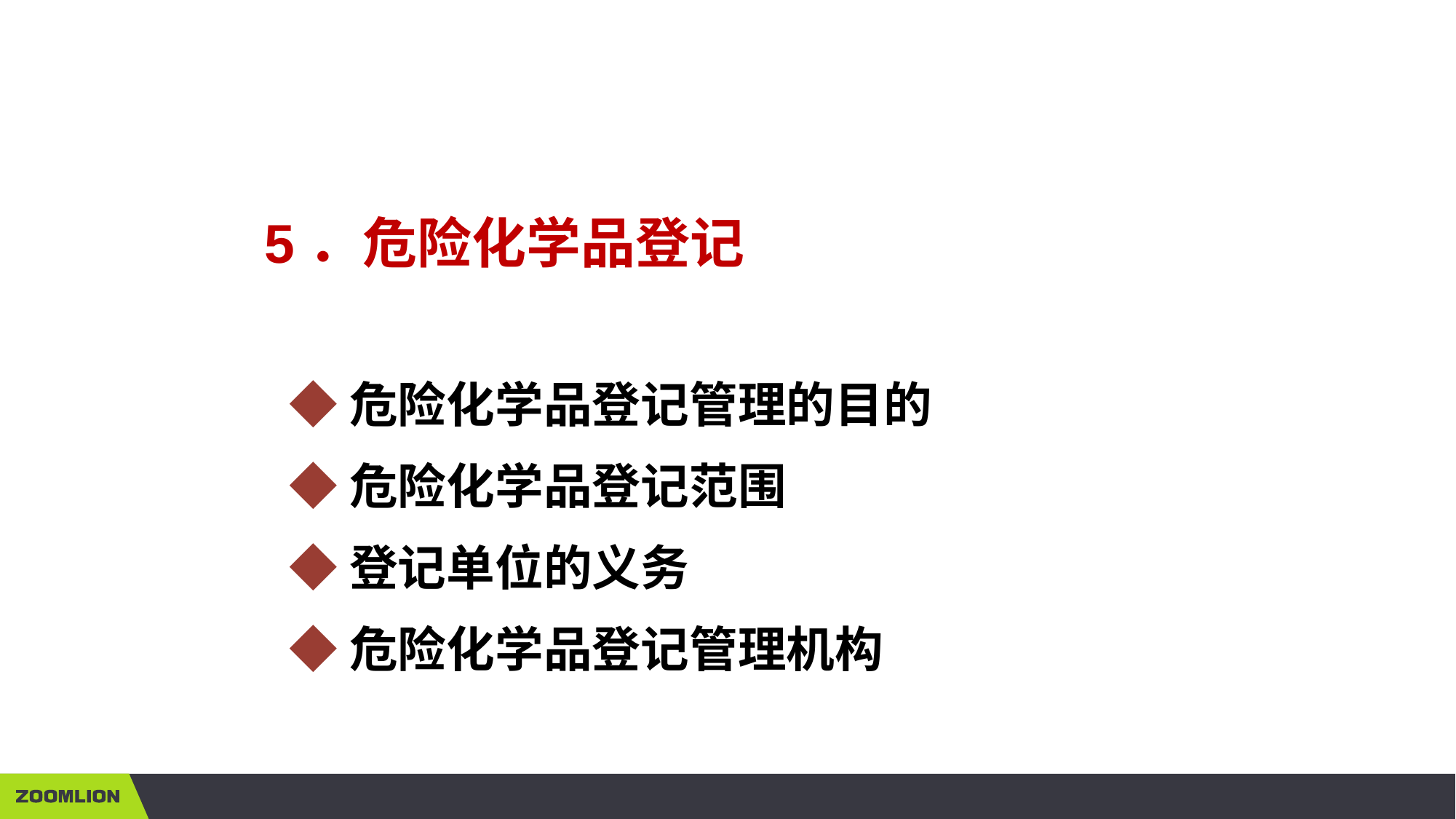

5．危险化学品登记
◆危险化学品登记管理的目的
◆危险化学品登记范围
◆登记单位的义务
◆危险化学品登记管理机构